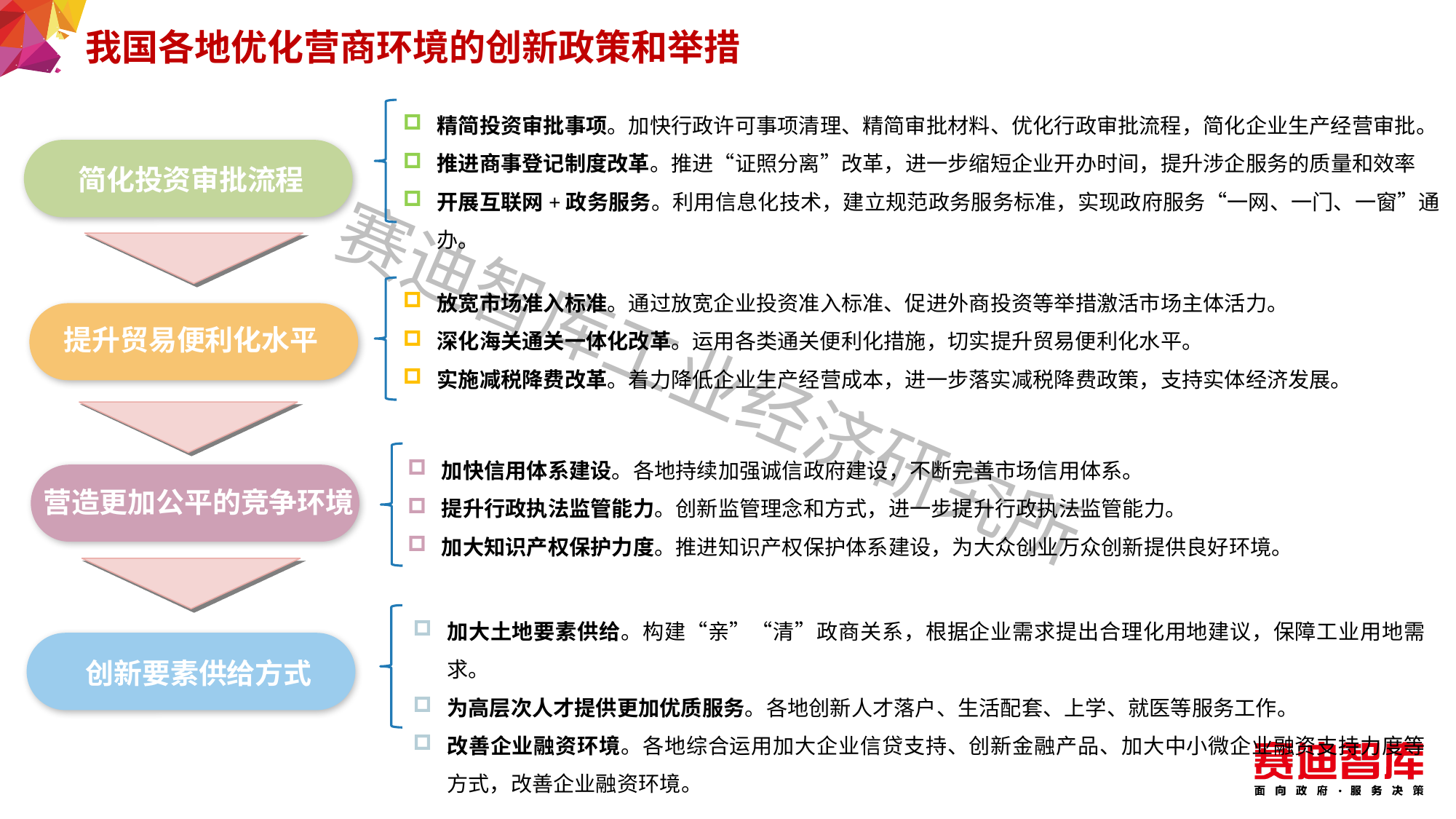

我国各地优化营商环境的创新政策和举措
精简投资审批事项。加快行政许可事项清理、精简审批材料、优化行政审批流程，简化企业生产经营审批。
推进商事登记制度改革。推进“证照分离”改革，进一步缩短企业开办时间，提升涉企服务的质量和效率
开展互联网+政务服务。利用信息化技术，建立规范政务服务标准，实现政府服务“一网、一门、一窗”通办。

简化投资审批流程

放宽市场准入标准。通过放宽企业投资准入标准、促进外商投资等举措激活市场主体活力。
深化海关通关一体化改革。运用各类通关便利化措施，切实提升贸易便利化水平。
实施减税降费改革。着力降低企业生产经营成本，进一步落实减税降费政策，支持实体经济发展。

提升贸易便利化水平

加快信用体系建设。各地持续加强诚信政府建设，不断完善市场信用体系。
提升行政执法监管能力。创新监管理念和方式，进一步提升行政执法监管能力。
加大知识产权保护力度。推进知识产权保护体系建设，为大众创业万众创新提供良好环境。

营造更加公平的竞争环境

加大土地要素供给。构建“亲”“清”政商关系，根据企业需求提出合理化用地建议，保障工业用地需求。
为高层次人才提供更加优质服务。各地创新人才落户、生活配套、上学、就医等服务工作。
改善企业融资环境。各地综合运用加大企业信贷支持、创新金融产品、加大中小微企业融资支持力度等方式，改善企业融资环境。

创新要素供给方式